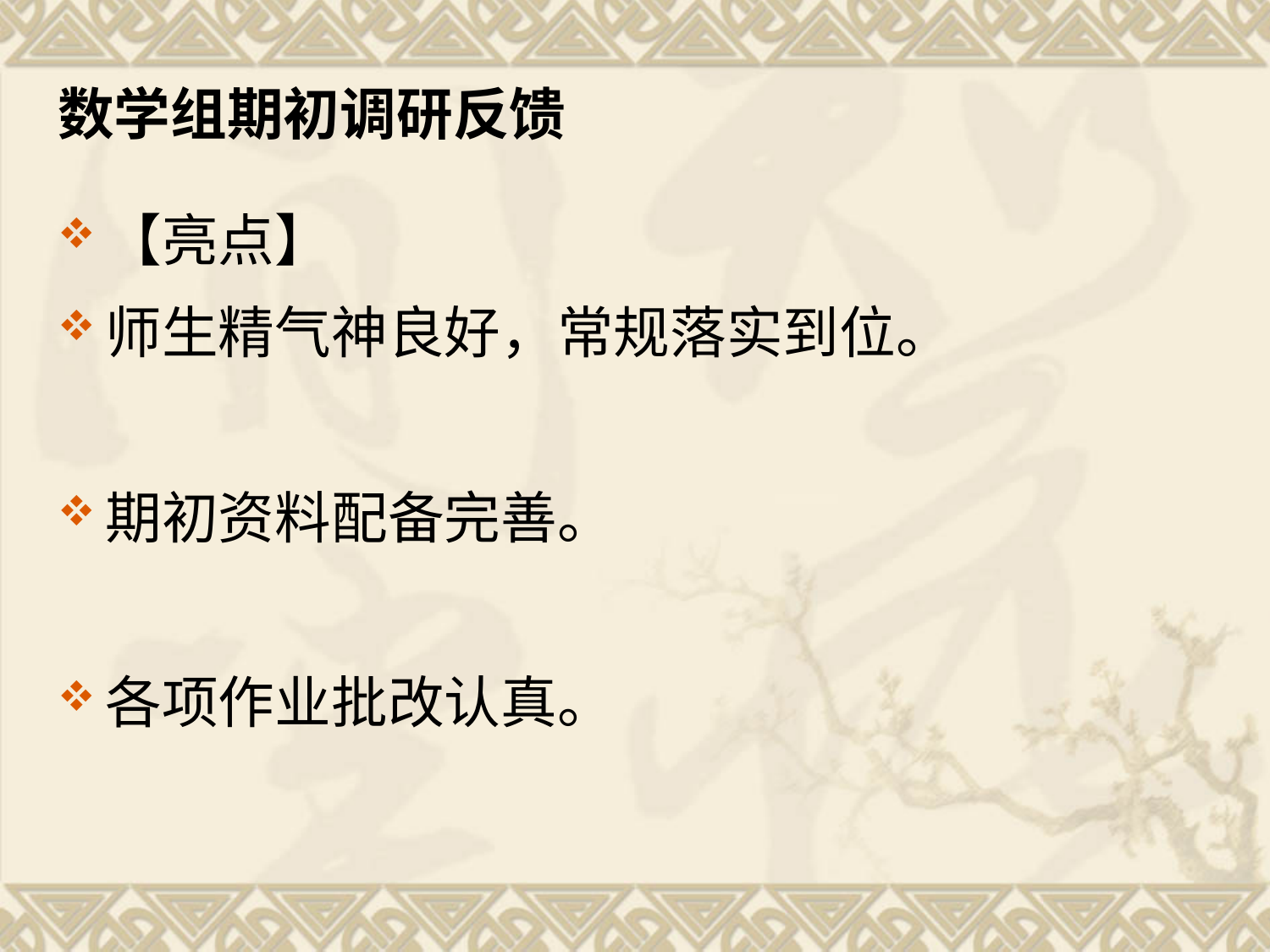

# 数学组期初调研反馈
【亮点】
师生精气神良好，常规落实到位。

期初资料配备完善。

各项作业批改认真。